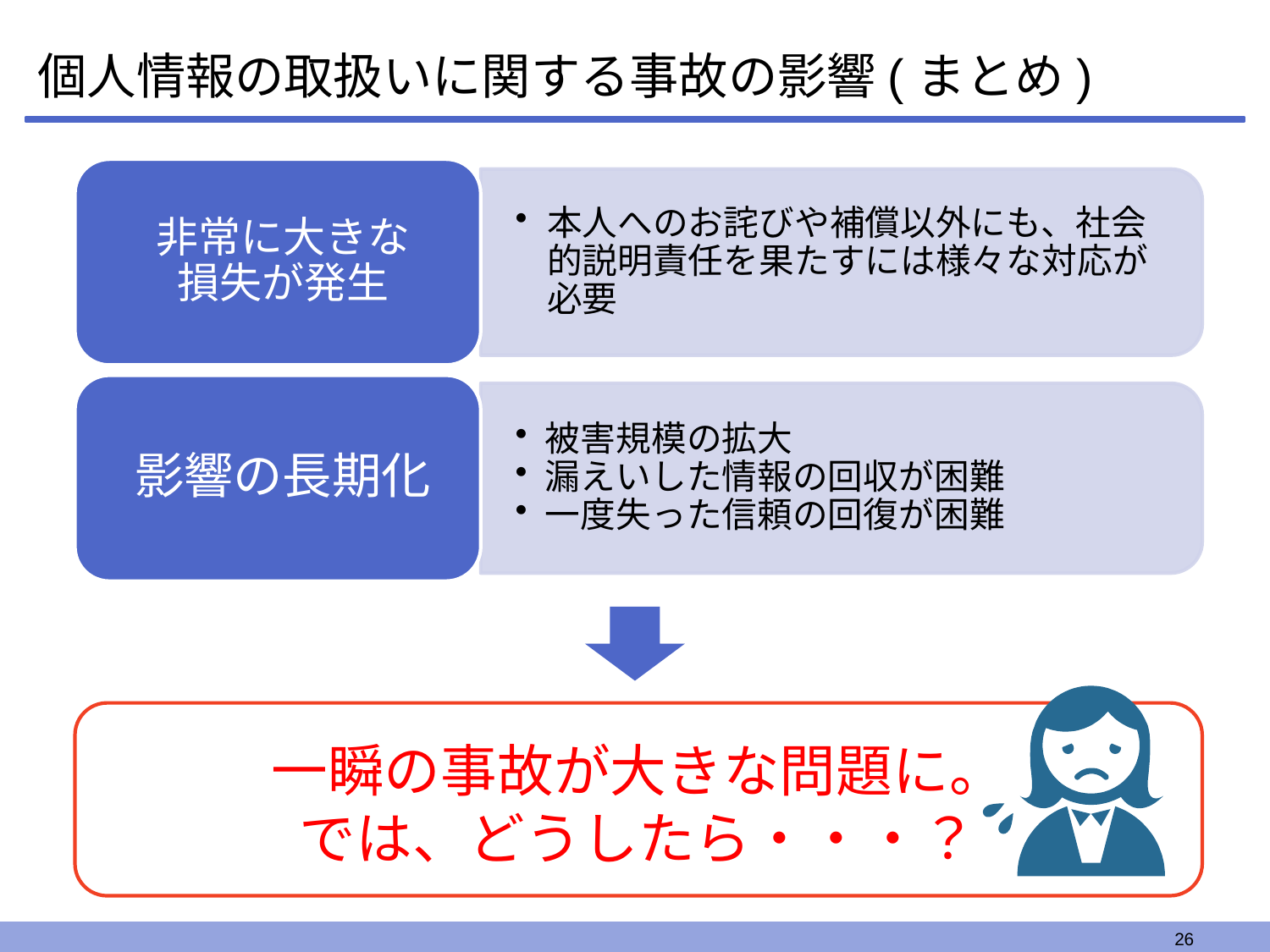

# 個人情報の取扱いに関する事故の影響(まとめ)

本人へのお詫びや補償以外にも、社会的説明責任を果たすには様々な対応が必要
非常に大きな
損失が発生
被害規模の拡大
漏えいした情報の回収が困難
一度失った信頼の回復が困難
影響の長期化

一瞬の事故が大きな問題に。
では、どうしたら・・・？

26